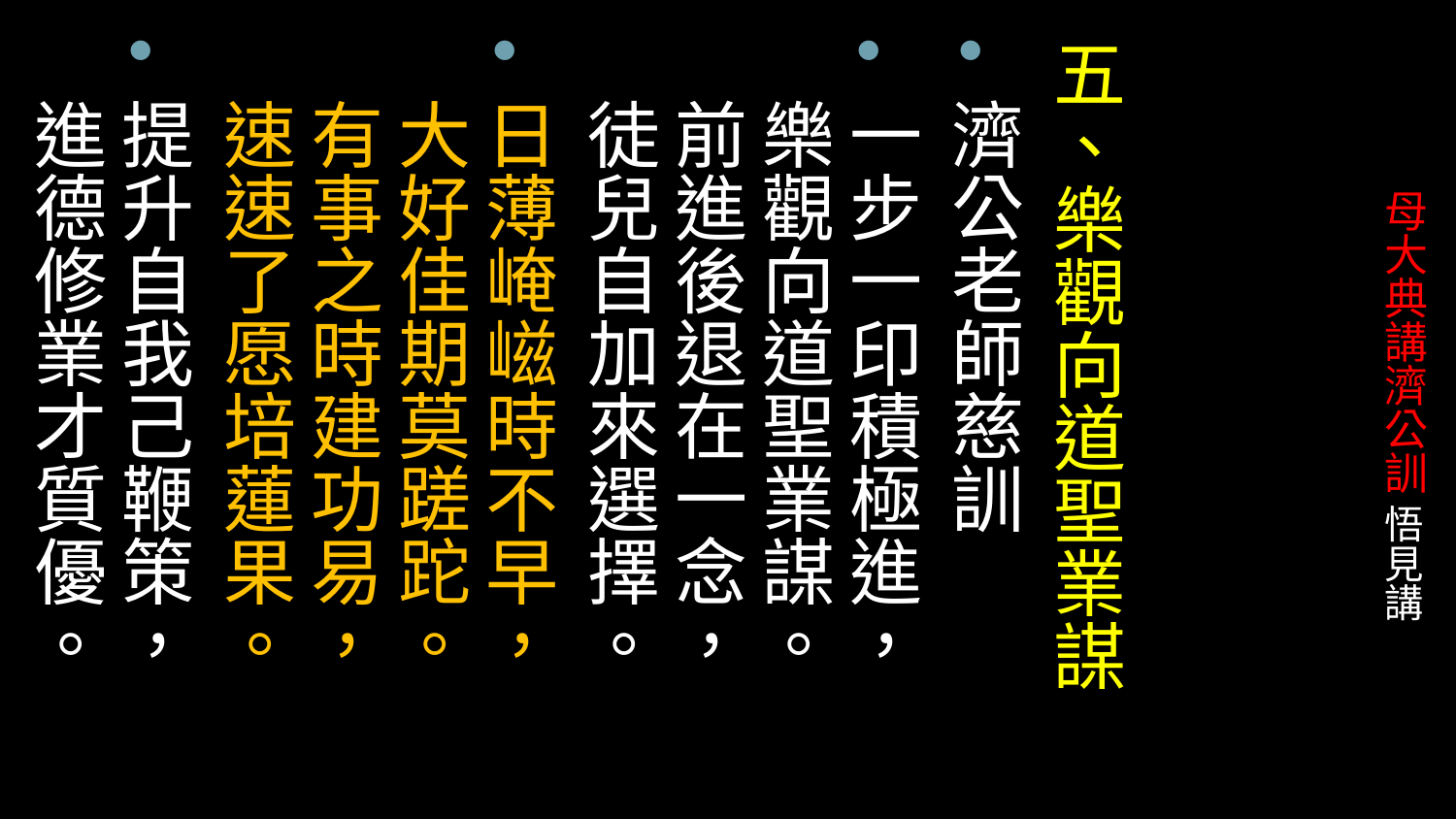

五、樂觀向道聖業謀
濟公老師慈訓
一步一印積極進，  樂觀向道聖業謀。   前進後退在一念，  徒兒自加來選擇。
日薄崦嵫時不早，  大好佳期莫蹉跎。   有事之時建功易，  速速了愿培蓮果。
提升自我己鞭策，  進德修業才質優。
# 母大典講濟公訓 悟見講